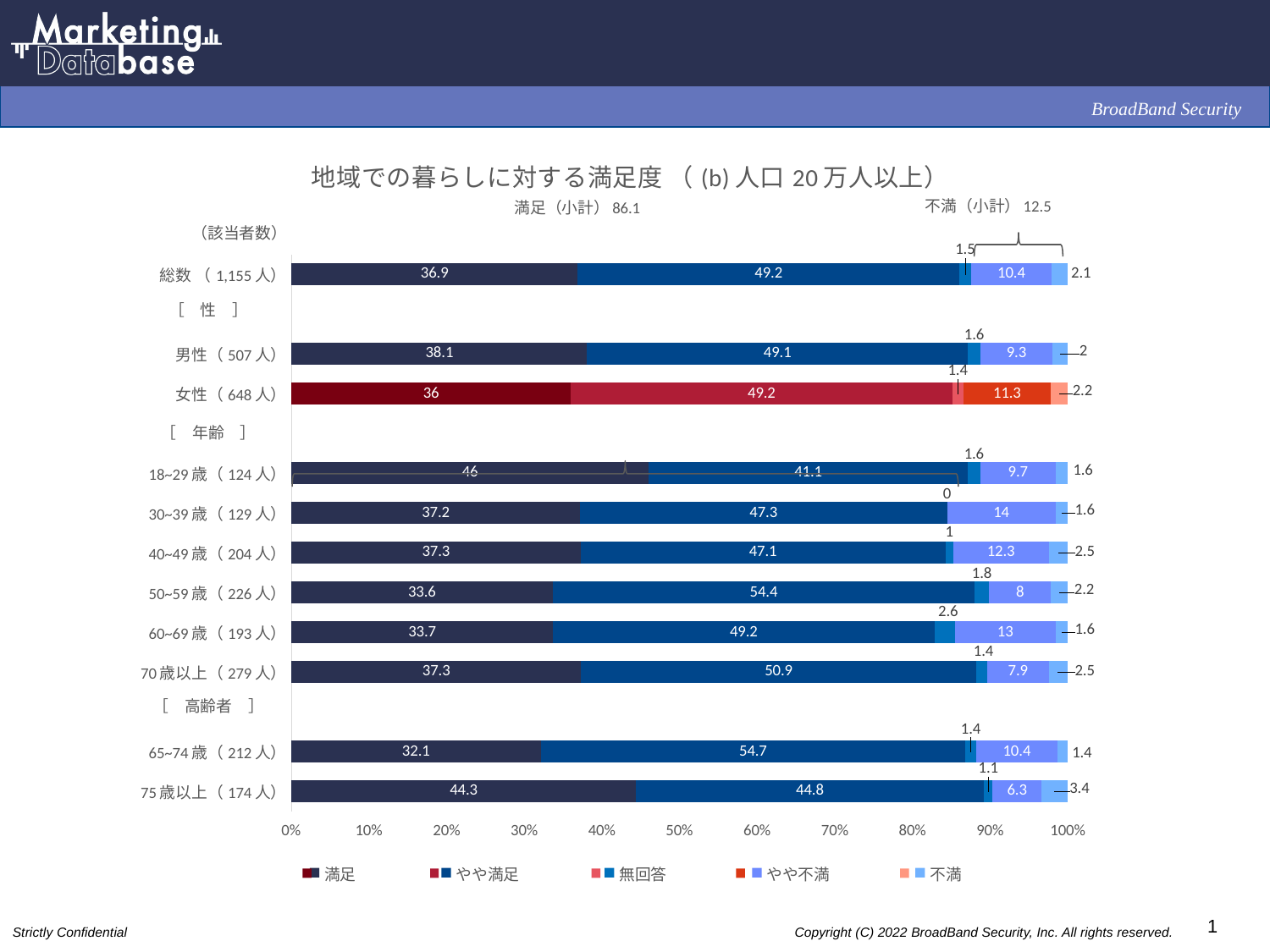

### Chart: 地域での暮らしに対する満足度 （(b)人口20万人以上）

| Category | 満足 | やや満足 | 無回答 | やや不満 | 不満 |
|---|---|---|---|---|---|
| 総数 （1,155人） | 36.9 | 49.2 | 1.5 | 10.4 | 2.1 |
|  | None | None | None | None | None |
| 男性（507人） | 38.1 | 49.1 | 1.6 | 9.3 | 2.0 |
| 女性（648人） | 36.0 | 49.2 | 1.4 | 11.3 | 2.2 |
|  | None | None | None | None | None |
| 18~29歳（124人） | 46.0 | 41.1 | 1.6 | 9.7 | 1.6 |
| 30~39歳（129人） | 37.2 | 47.3 | 0.0 | 14.0 | 1.6 |
| 40~49歳（204人） | 37.3 | 47.1 | 1.0 | 12.3 | 2.5 |
| 50~59歳（226人） | 33.6 | 54.4 | 1.8 | 8.0 | 2.2 |
| 60~69歳（193人） | 33.7 | 49.2 | 2.6 | 13.0 | 1.6 |
| 70歳以上（279人） | 37.3 | 50.9 | 1.4 | 7.9 | 2.5 |
|  | None | None | None | None | None |
| 65~74歳（212人） | 32.1 | 54.7 | 1.4 | 10.4 | 1.4 |
| 75歳以上（174人） | 44.3 | 44.8 | 1.1 | 6.3 | 3.4 |